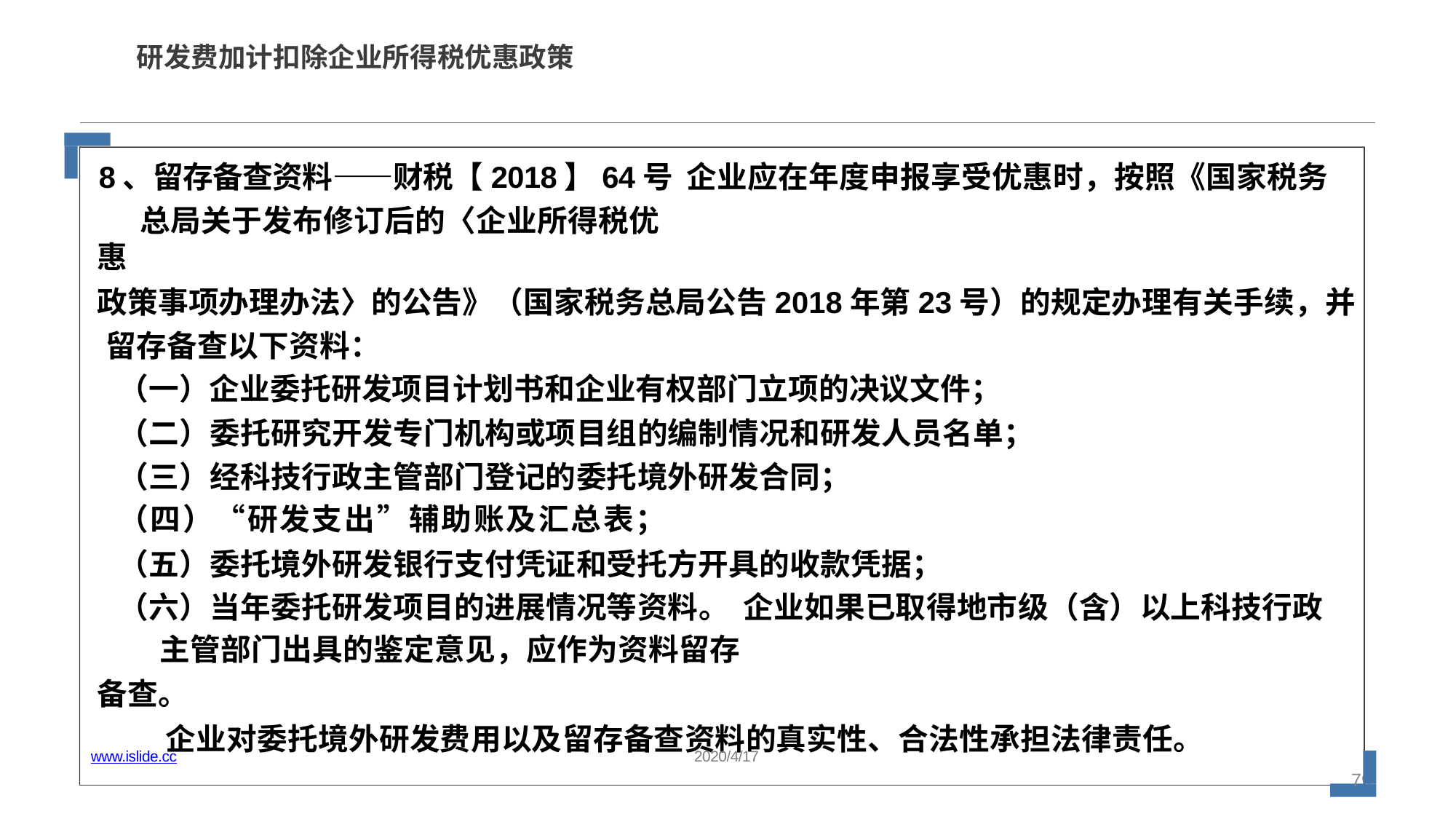

# 研发费加计扣除企业所得税优惠政策

8、留存备查资料——财税【2018】64号  企业应在年度申报享受优惠时，按照《国家税务总局关于发布修订后的〈企业所得税优
惠
政策事项办理办法〉的公告》（国家税务总局公告2018年第23号）的规定办理有关手续，并  留存备查以下资料：
（一）企业委托研发项目计划书和企业有权部门立项的决议文件；
（二）委托研究开发专门机构或项目组的编制情况和研发人员名单；
（三）经科技行政主管部门登记的委托境外研发合同；
（四）“研发支出”辅助账及汇总表；
（五）委托境外研发银行支付凭证和受托方开具的收款凭据；
（六）当年委托研发项目的进展情况等资料。  企业如果已取得地市级（含）以上科技行政主管部门出具的鉴定意见，应作为资料留存
备查。
企业对委托境外研发费用以及留存备查资料的真实性、合法性承担法律责任。
www.islide.cc
2020/4/17

9

7